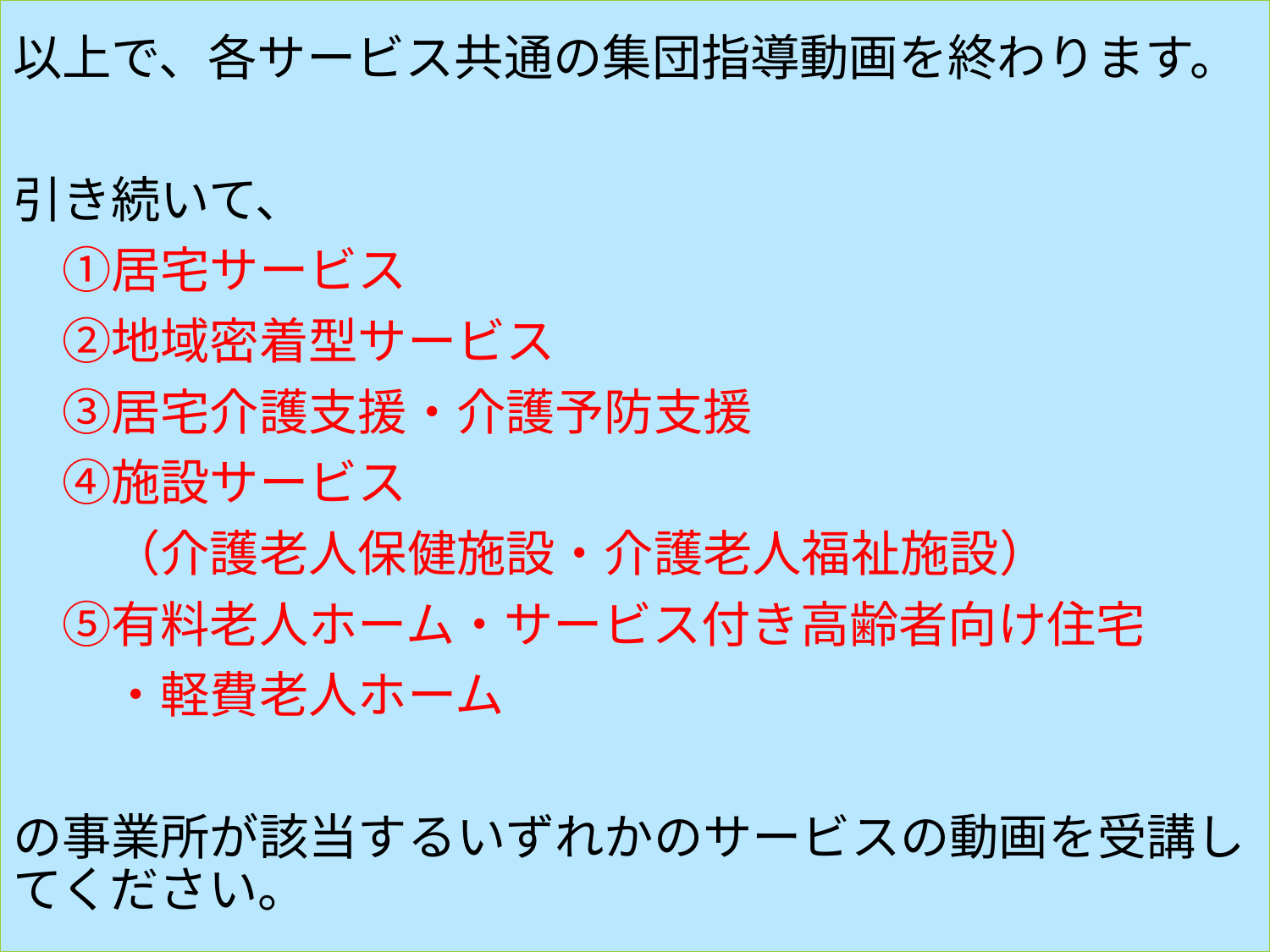

以上で、各サービス共通の集団指導動画を終わります。

引き続いて、
　①居宅サービス
　②地域密着型サービス
　③居宅介護支援・介護予防支援
　④施設サービス
　　（介護老人保健施設・介護老人福祉施設）
　⑤有料老人ホーム・サービス付き高齢者向け住宅
　　・軽費老人ホーム

の事業所が該当するいずれかのサービスの動画を受講してください。
# 以上で、居宅サービスの集団指導を終わります。 御視聴いただき、ありがとうございました。